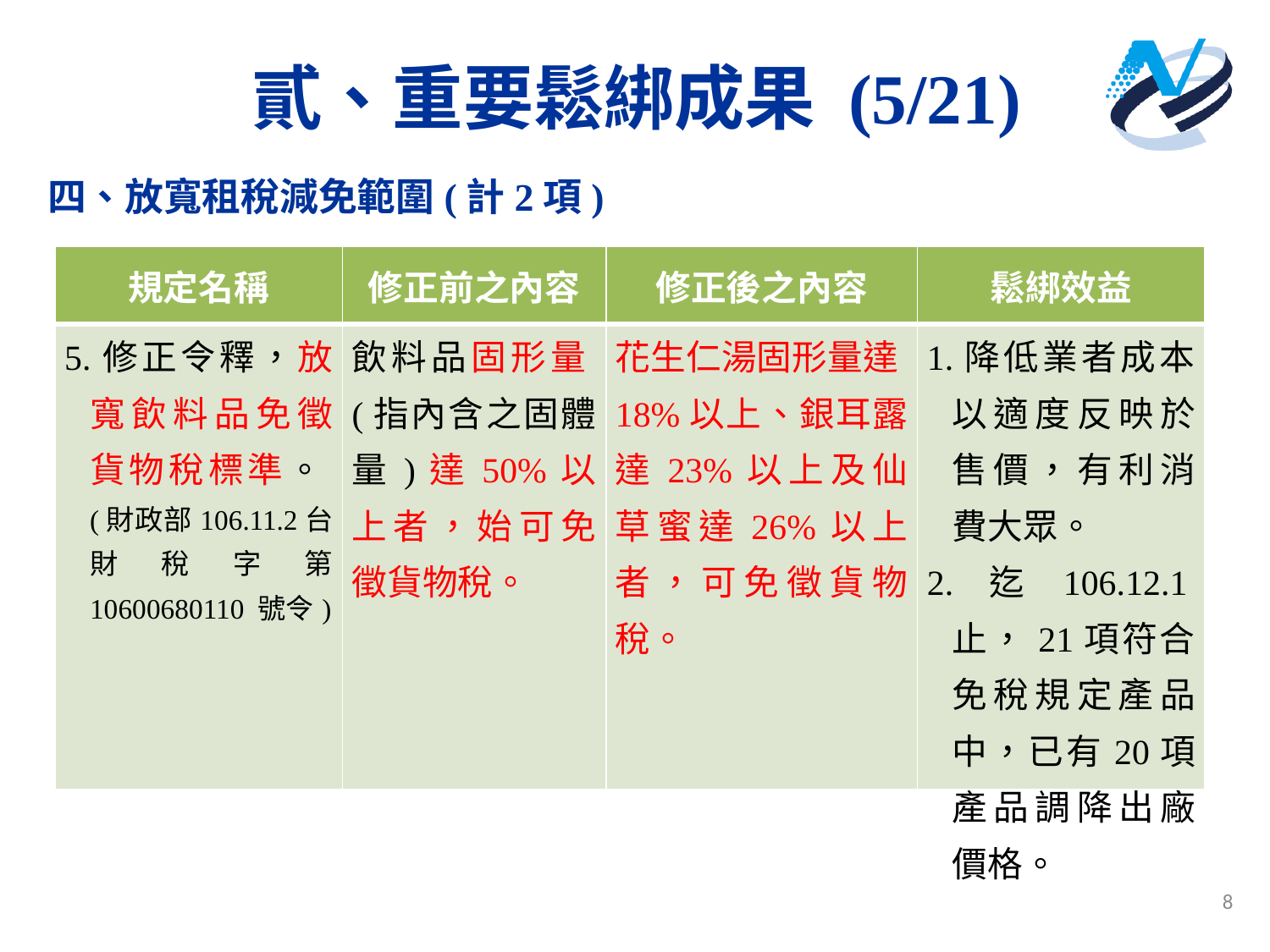

# 貳、重要鬆綁成果 (5/21)
四、放寬租稅減免範圍(計2項)
| 規定名稱 | 修正前之內容 | 修正後之內容 | 鬆綁效益 |
| --- | --- | --- | --- |
| 5.修正令釋，放寬飲料品免徵貨物稅標準。(財政部106.11.2台財稅字第 10600680110 號令) | 飲料品固形量(指內含之固體量)達50%以上者，始可免徵貨物稅。 | 花生仁湯固形量達18%以上、銀耳露達23%以上及仙草蜜達26%以上者，可免徵貨物稅。 | 1.降低業者成本以適度反映於售價，有利消費大眾。 2.迄106.12.1止，21項符合免稅規定產品中，已有20項產品調降出廠價格。 |
8